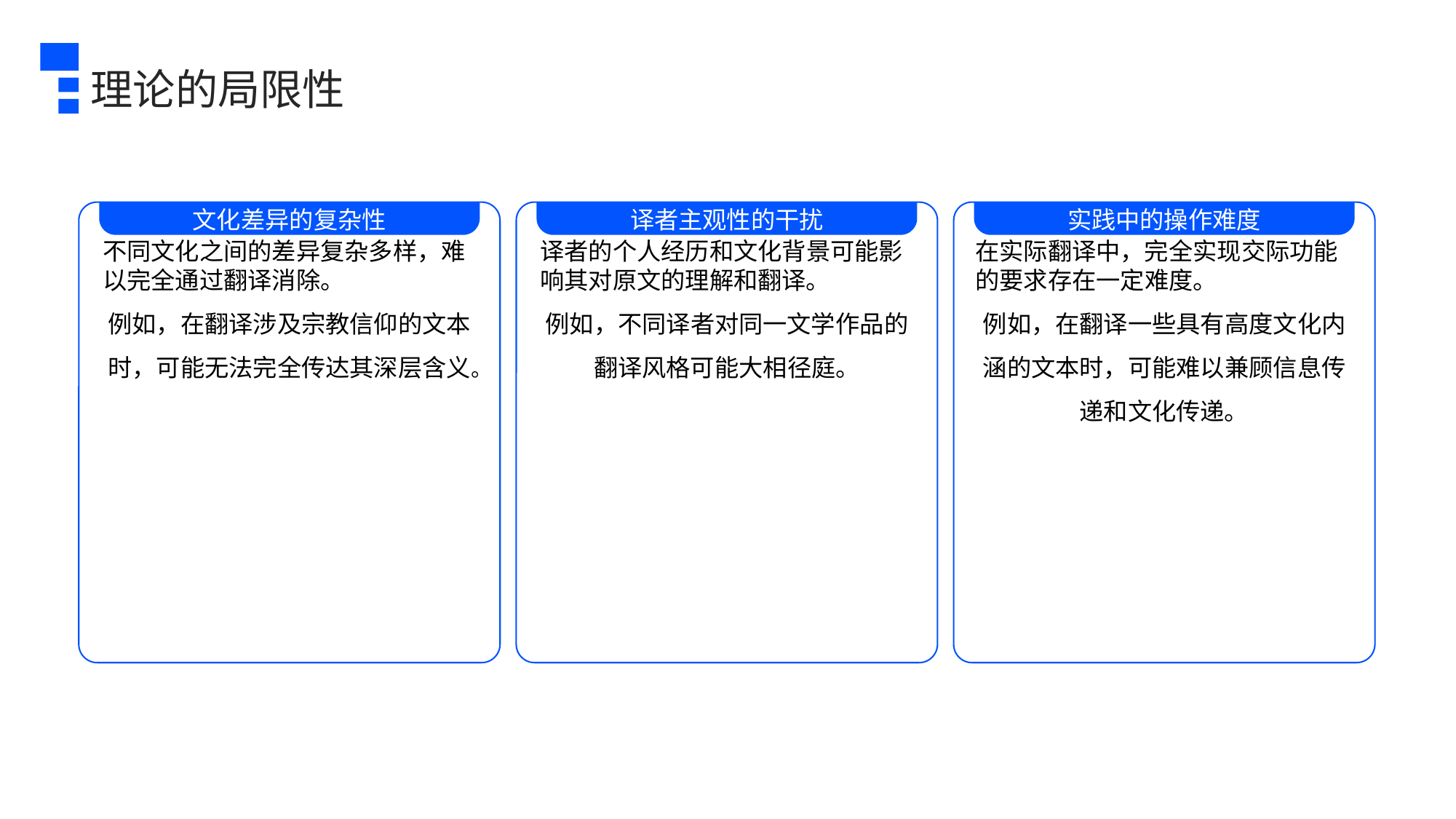

理论的局限性

文化差异的复杂性

译者主观性的干扰

实践中的操作难度

在实际翻译中，完全实现交际功能的要求存在一定难度。
例如，在翻译一些具有高度文化内涵的文本时，可能难以兼顾信息传递和文化传递。
不同文化之间的差异复杂多样，难以完全通过翻译消除。
例如，在翻译涉及宗教信仰的文本时，可能无法完全传达其深层含义。
译者的个人经历和文化背景可能影响其对原文的理解和翻译。
例如，不同译者对同一文学作品的翻译风格可能大相径庭。